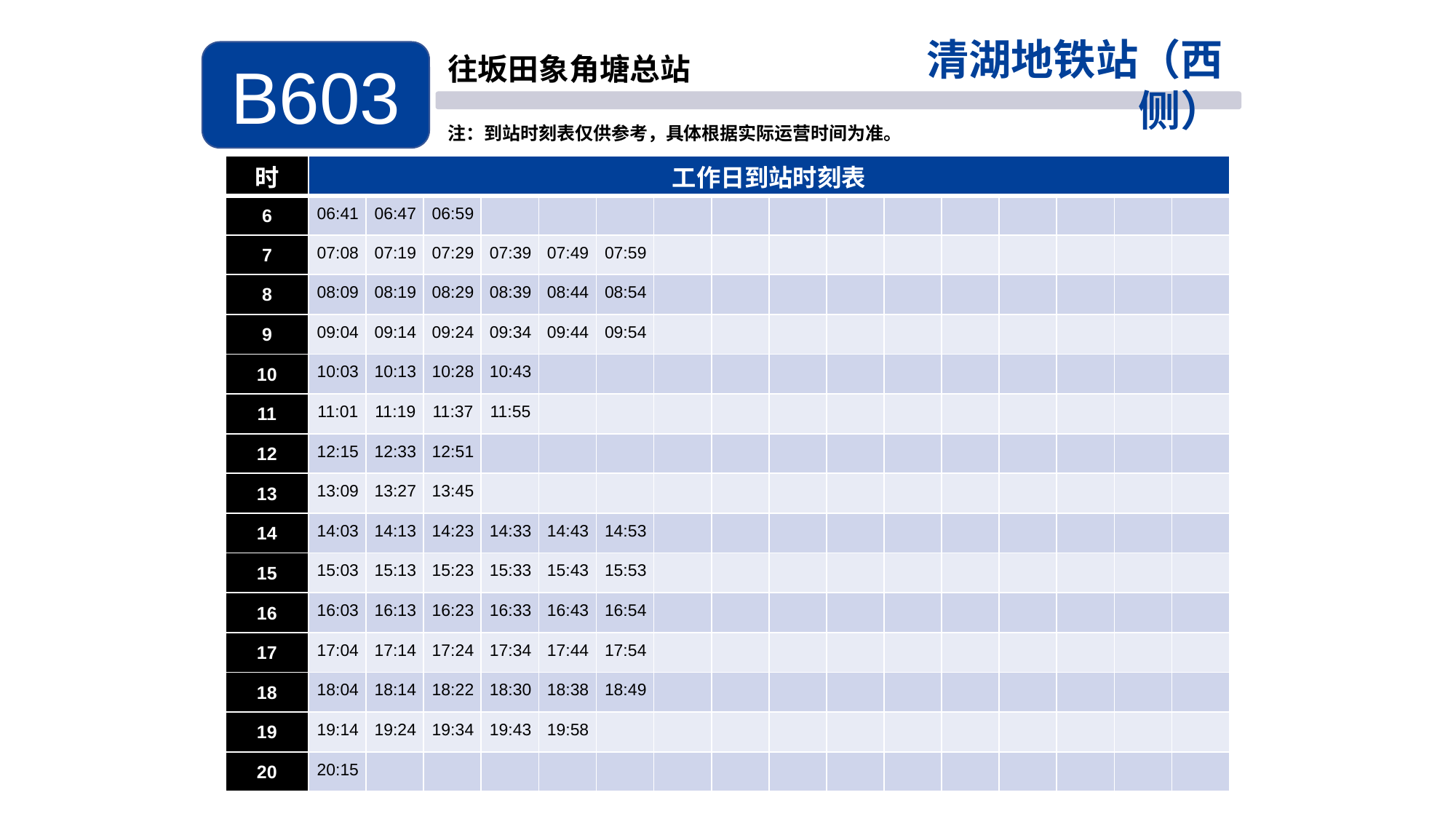

清湖地铁站（西侧）
B603
往坂田象角塘总站

注：到站时刻表仅供参考，具体根据实际运营时间为准。
| 时 | 工作日到站时刻表 |  |  |  |  |  |  |  |  |  |  |  |  |  |  |  |
| --- | --- | --- | --- | --- | --- | --- | --- | --- | --- | --- | --- | --- | --- | --- | --- | --- |
| 6 | 06:41 | 06:47 | 06:59 |  |  |  |  |  |  |  |  |  |  |  |  |  |
| 7 | 07:08 | 07:19 | 07:29 | 07:39 | 07:49 | 07:59 |  |  |  |  |  |  |  |  |  |  |
| 8 | 08:09 | 08:19 | 08:29 | 08:39 | 08:44 | 08:54 |  |  |  |  |  |  |  |  |  |  |
| 9 | 09:04 | 09:14 | 09:24 | 09:34 | 09:44 | 09:54 |  |  |  |  |  |  |  |  |  |  |
| 10 | 10:03 | 10:13 | 10:28 | 10:43 |  |  |  |  |  |  |  |  |  |  |  |  |
| 11 | 11:01 | 11:19 | 11:37 | 11:55 |  |  |  |  |  |  |  |  |  |  |  |  |
| 12 | 12:15 | 12:33 | 12:51 |  |  |  |  |  |  |  |  |  |  |  |  |  |
| 13 | 13:09 | 13:27 | 13:45 |  |  |  |  |  |  |  |  |  |  |  |  |  |
| 14 | 14:03 | 14:13 | 14:23 | 14:33 | 14:43 | 14:53 |  |  |  |  |  |  |  |  |  |  |
| 15 | 15:03 | 15:13 | 15:23 | 15:33 | 15:43 | 15:53 |  |  |  |  |  |  |  |  |  |  |
| 16 | 16:03 | 16:13 | 16:23 | 16:33 | 16:43 | 16:54 |  |  |  |  |  |  |  |  |  |  |
| 17 | 17:04 | 17:14 | 17:24 | 17:34 | 17:44 | 17:54 |  |  |  |  |  |  |  |  |  |  |
| 18 | 18:04 | 18:14 | 18:22 | 18:30 | 18:38 | 18:49 |  |  |  |  |  |  |  |  |  |  |
| 19 | 19:14 | 19:24 | 19:34 | 19:43 | 19:58 |  |  |  |  |  |  |  |  |  |  |  |
| 20 | 20:15 |  |  |  |  |  |  |  |  |  |  |  |  |  |  |  |